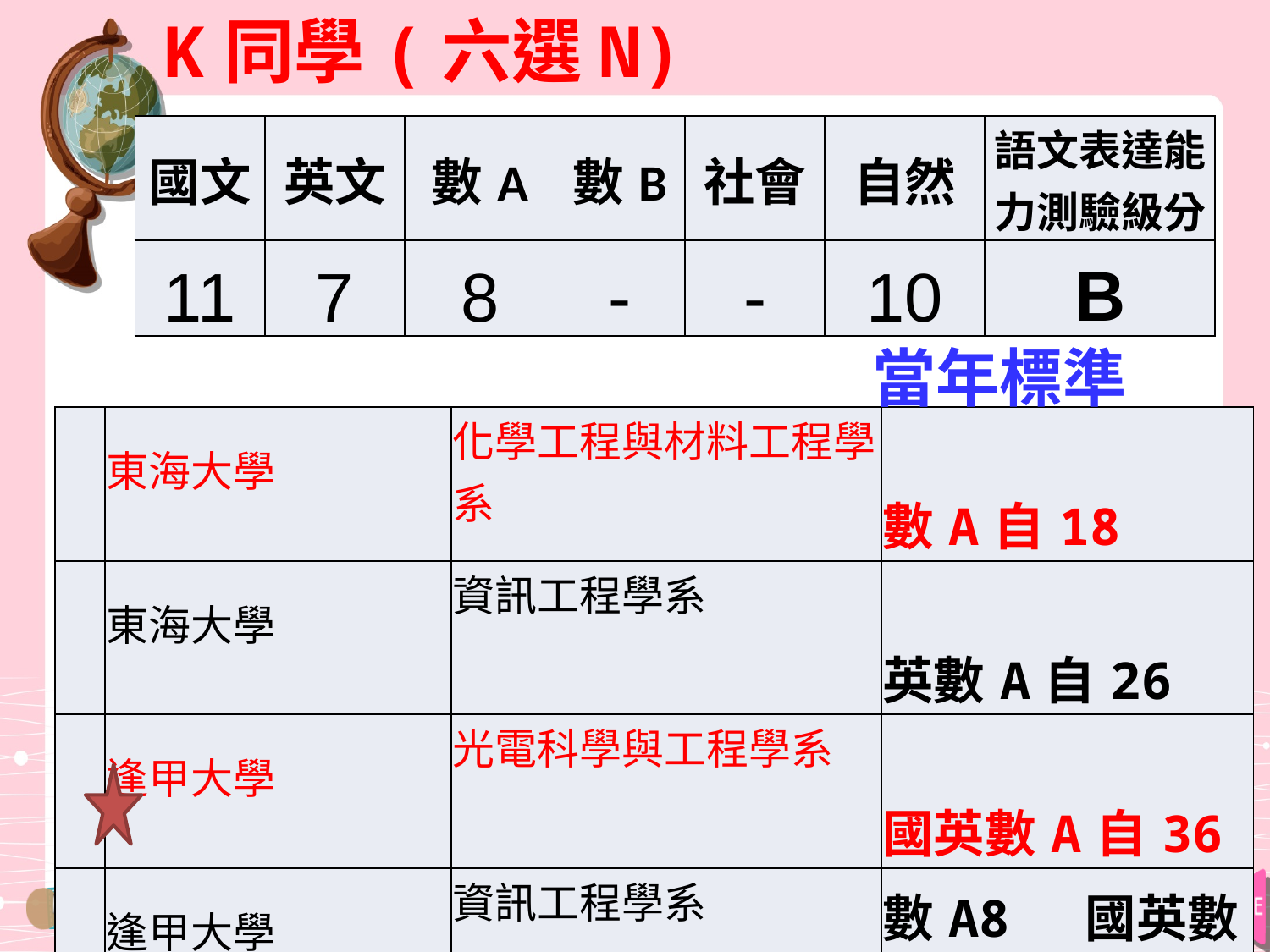

K同學(六選N)
| 國文 | 英文 | 數A | 數B | 社會 | 自然 | 語文表達能力測驗級分 |
| --- | --- | --- | --- | --- | --- | --- |
| 11 | 7 | 8 | - | - | 10 | B |
當年標準
|  | 東海大學 | 化學工程與材料工程學系 | 數A自18 |
| --- | --- | --- | --- |
|  | 東海大學 | 資訊工程學系 | 英數A自26 |
|  | 逢甲大學 | 光電科學與工程學系 | 國英數A自36 |
|  | 逢甲大學 | 資訊工程學系 | 數A8 國英數A28 |
|  | 逢甲大學 | 通訊工程學系 | 國英數A25 |
|  | 國立臺灣海洋大學 | 海洋工程科技學士學位學程 | 英數A自37 自10 數A8 |